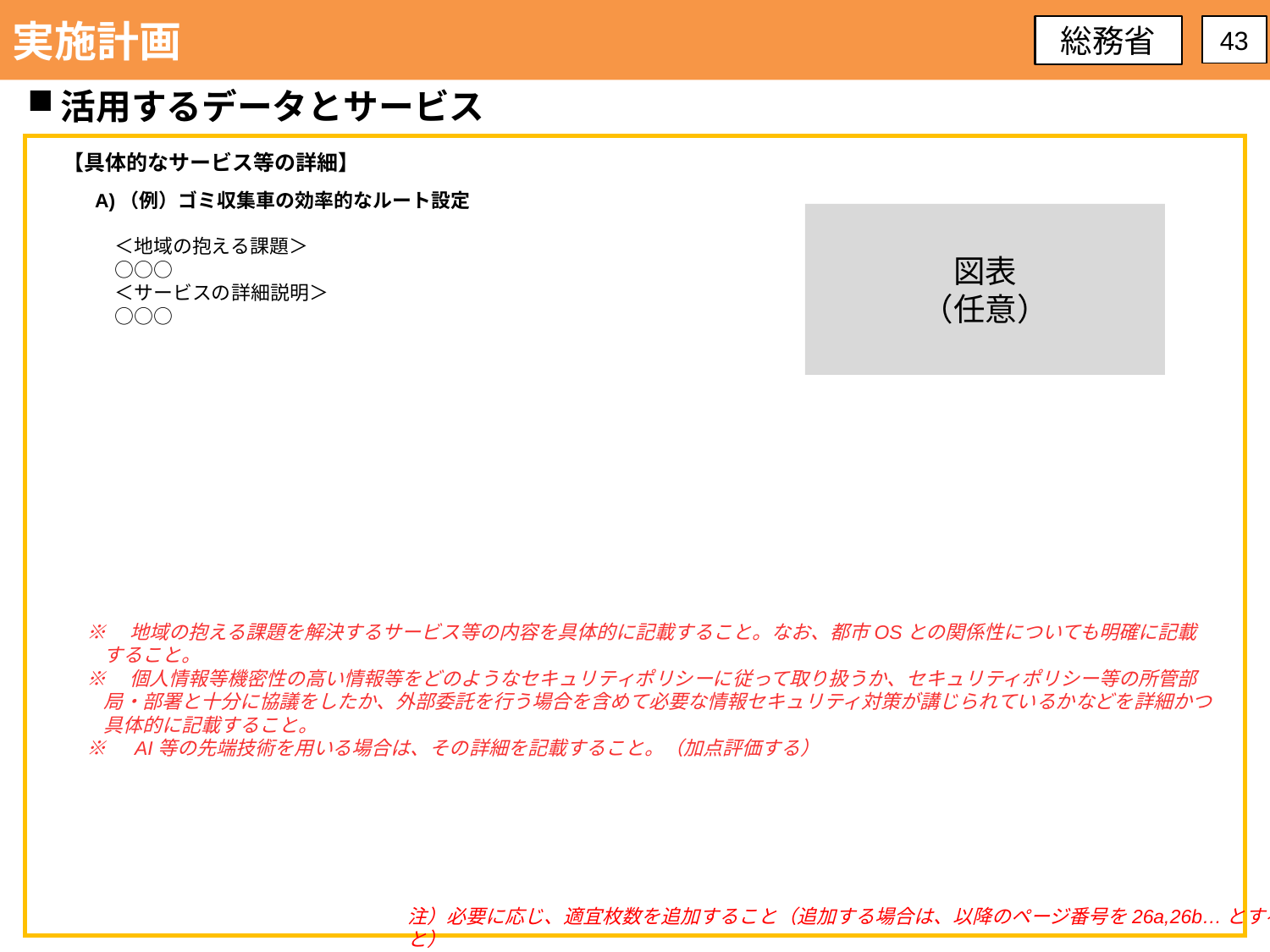

実施計画
総務省
43
活用するデータとサービス

【具体的なサービス等の詳細】
A)（例）ゴミ収集車の効率的なルート設定

　＜地域の抱える課題＞
　○○○
　＜サービスの詳細説明＞
　○○○
図表
（任意）
※　地域の抱える課題を解決するサービス等の内容を具体的に記載すること。なお、都市OSとの関係性についても明確に記載すること。
※　個人情報等機密性の高い情報等をどのようなセキュリティポリシーに従って取り扱うか、セキュリティポリシー等の所管部局・部署と十分に協議をしたか、外部委託を行う場合を含めて必要な情報セキュリティ対策が講じられているかなどを詳細かつ具体的に記載すること。
※　AI等の先端技術を用いる場合は、その詳細を記載すること。（加点評価する）

注）必要に応じ、適宜枚数を追加すること（追加する場合は、以降のページ番号を26a,26b…とすること）